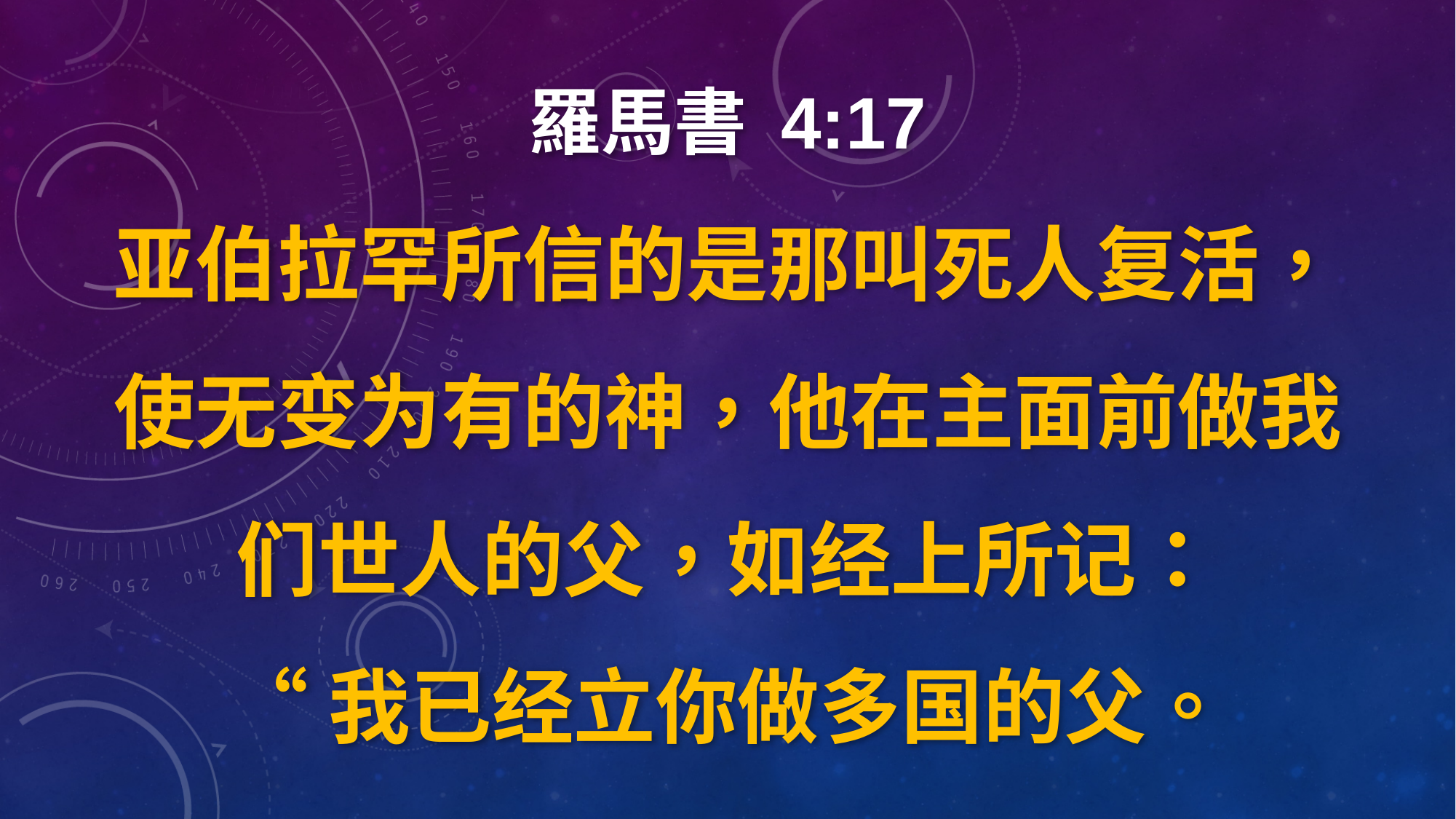

羅馬書 4:17
亚伯拉罕所信的是那叫死人复活，使无变为有的神，他在主面前做我们世人的父，如经上所记：
“我已经立你做多国的父。